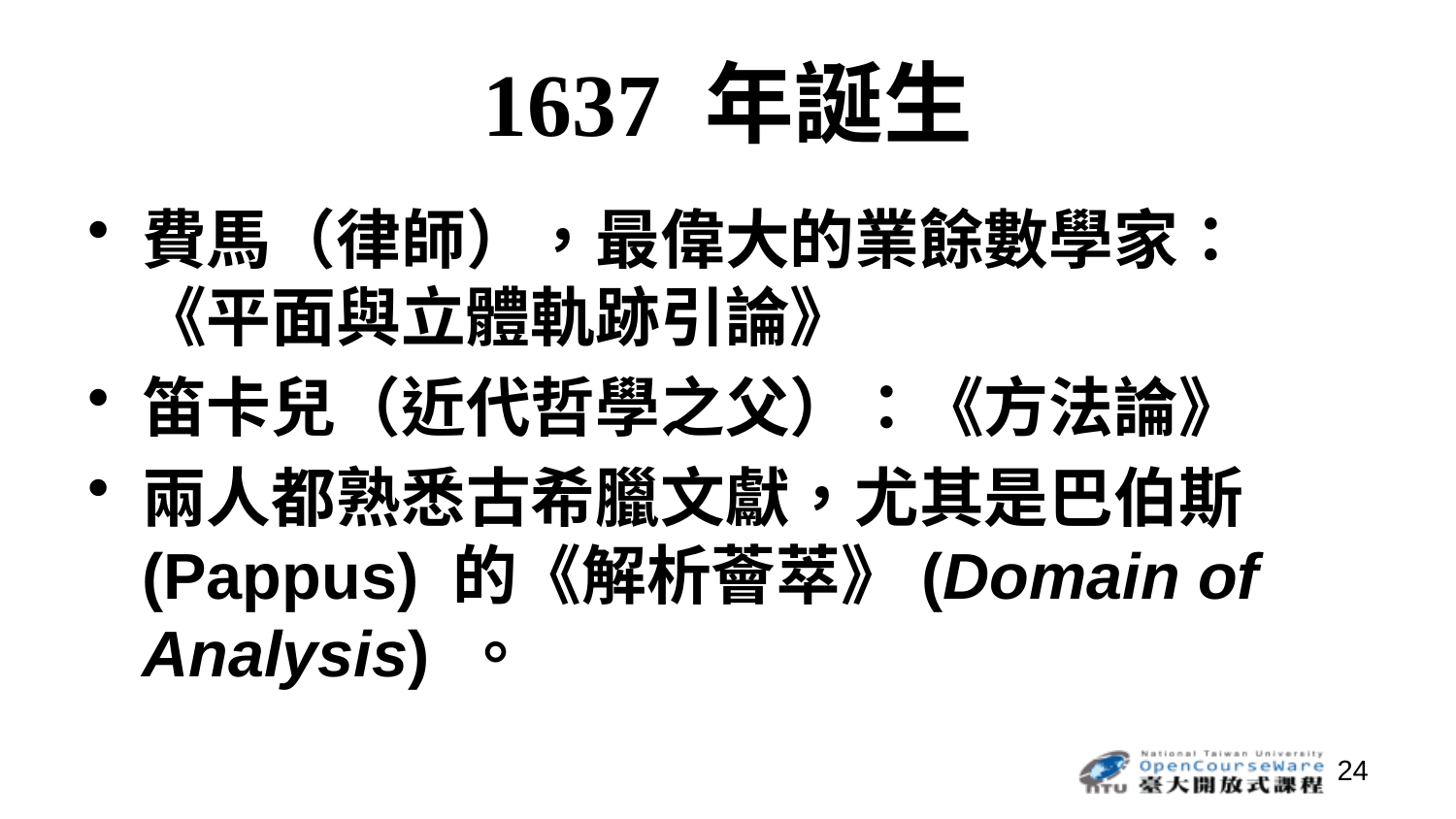

# 1637 年誕生
費馬（律師），最偉大的業餘數學家：《平面與立體軌跡引論》
笛卡兒（近代哲學之父）：《方法論》
兩人都熟悉古希臘文獻，尤其是巴伯斯(Pappus) 的《解析薈萃》(Domain of Analysis) 。

24